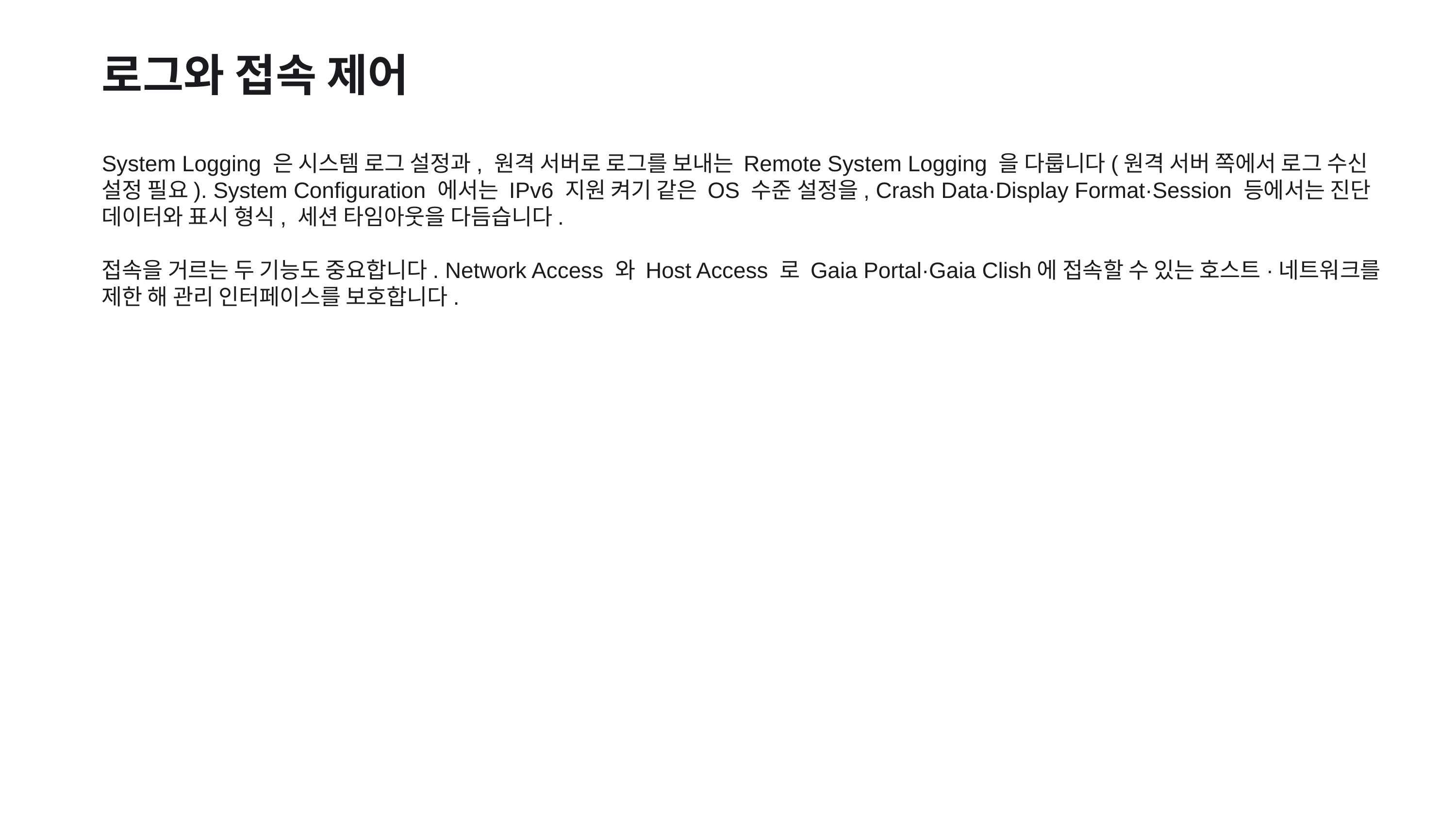

로그와 접속 제어
System Logging 은 시스템 로그 설정과, 원격 서버로 로그를 보내는 Remote System Logging 을 다룹니다(원격 서버 쪽에서 로그 수신 설정 필요). System Configuration 에서는 IPv6 지원 켜기 같은 OS 수준 설정을, Crash Data·Display Format·Session 등에서는 진단 데이터와 표시 형식, 세션 타임아웃을 다듬습니다.

접속을 거르는 두 기능도 중요합니다. Network Access 와 Host Access 로 Gaia Portal·Gaia Clish에 접속할 수 있는 호스트·네트워크를 제한 해 관리 인터페이스를 보호합니다.